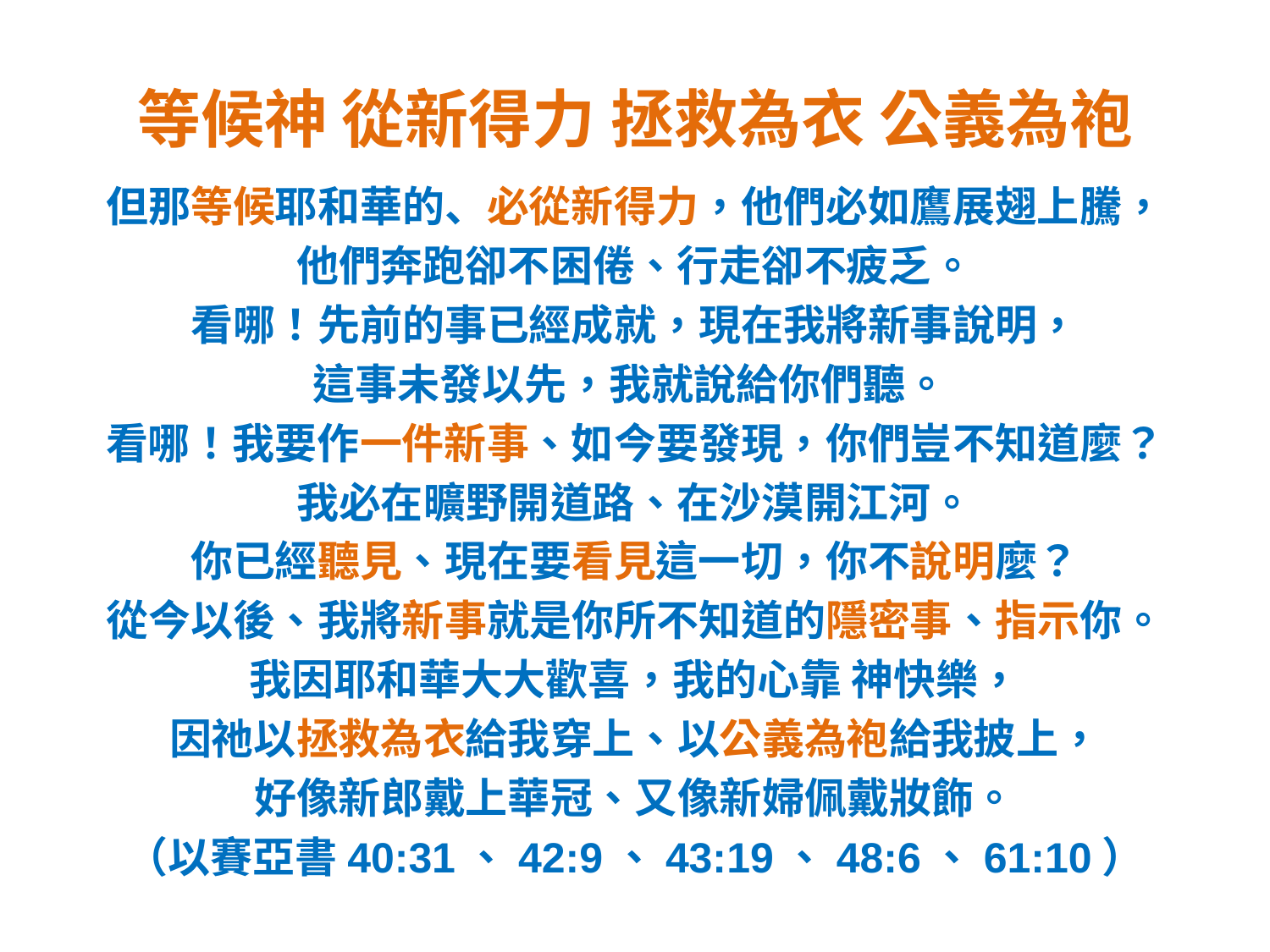

# 等候神 從新得力 拯救為衣 公義為袍
但那等候耶和華的、必從新得力，他們必如鷹展翅上騰，
他們奔跑卻不困倦、行走卻不疲乏。
看哪！先前的事已經成就，現在我將新事說明，
這事未發以先，我就說給你們聽。
看哪！我要作一件新事、如今要發現，你們豈不知道麼？
我必在曠野開道路、在沙漠開江河。
你已經聽見、現在要看見這一切，你不說明麼？
從今以後、我將新事就是你所不知道的隱密事、指示你。
我因耶和華大大歡喜，我的心靠 神快樂，
因祂以拯救為衣給我穿上、以公義為袍給我披上，
好像新郎戴上華冠、又像新婦佩戴妝飾。
（以賽亞書40:31、42:9、43:19、48:6、61:10）